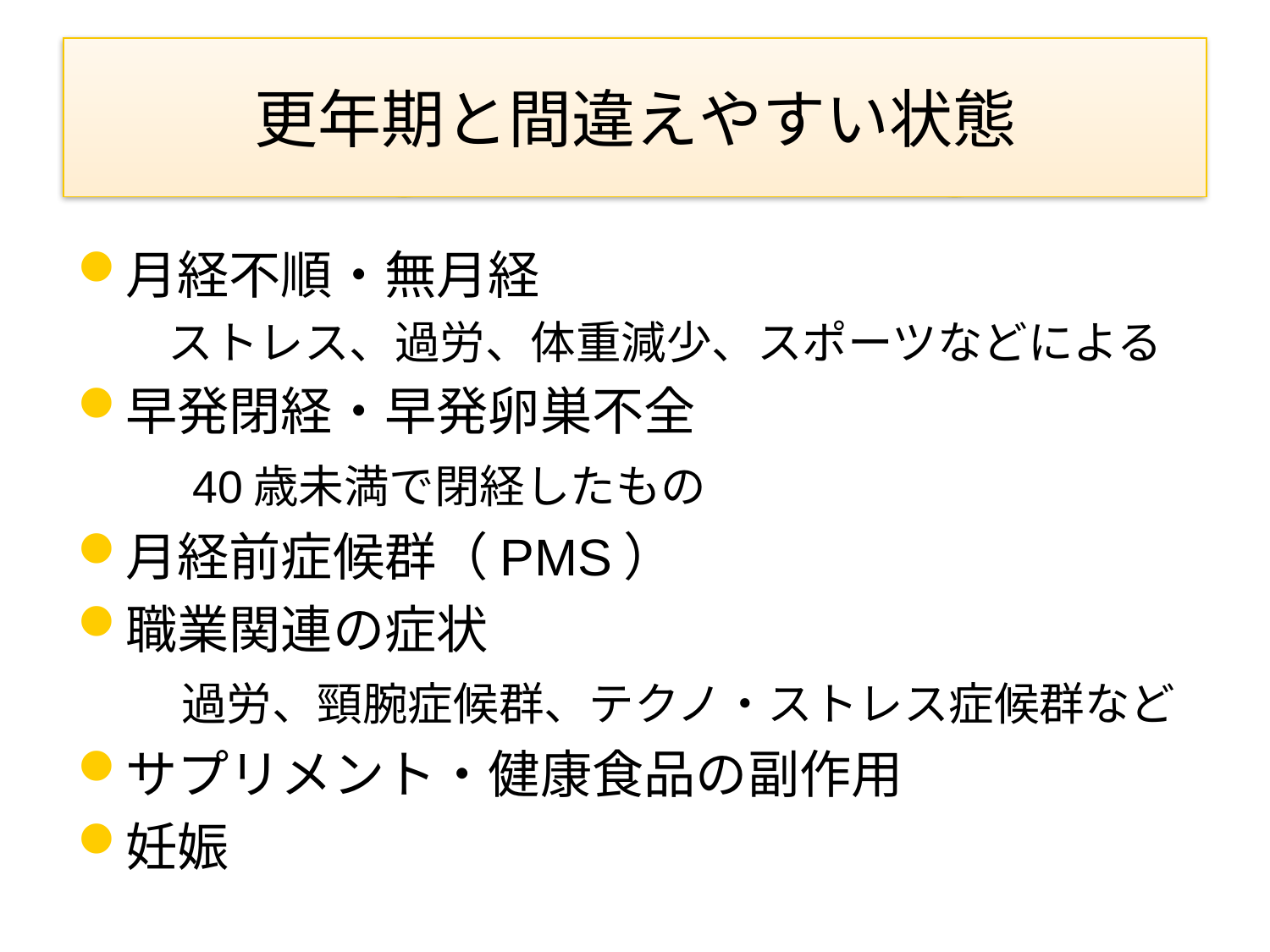

# 更年期と間違えやすい状態
月経不順・無月経
　　ストレス、過労、体重減少、スポーツなどによる
早発閉経・早発卵巣不全
　　40歳未満で閉経したもの
月経前症候群（PMS）
職業関連の症状
　　過労、頸腕症候群、テクノ・ストレス症候群など
サプリメント・健康食品の副作用
妊娠